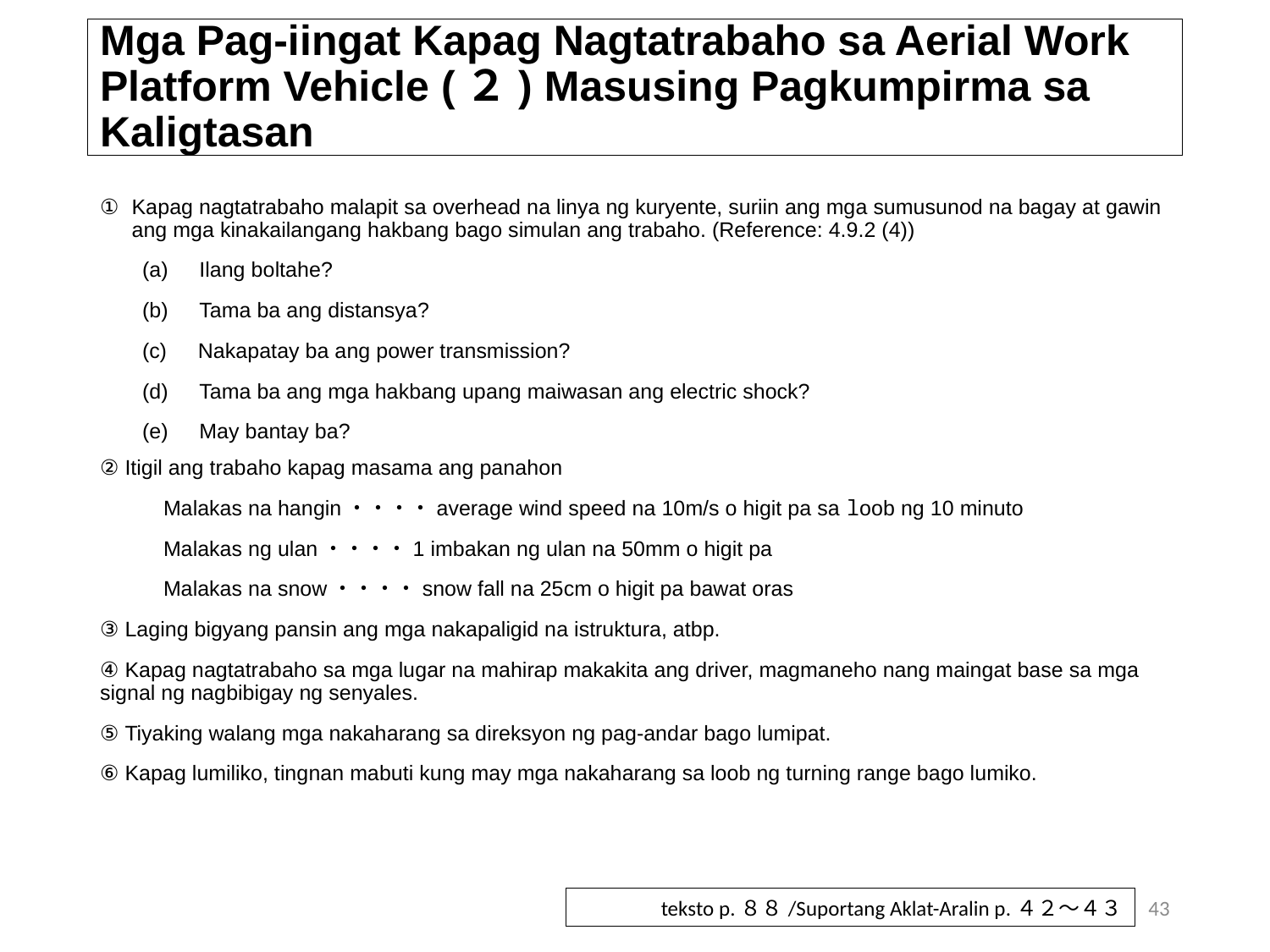

# Mga Pag-iingat Kapag Nagtatrabaho sa Aerial Work Platform Vehicle (２) Masusing Pagkumpirma sa Kaligtasan
Kapag nagtatrabaho malapit sa overhead na linya ng kuryente, suriin ang mga sumusunod na bagay at gawin ang mga kinakailangang hakbang bago simulan ang trabaho. (Reference: 4.9.2 (4))
(a)　Ilang boltahe?
(b)　Tama ba ang distansya?
(c)　Nakapatay ba ang power transmission?
(d)　Tama ba ang mga hakbang upang maiwasan ang electric shock?
(e)　May bantay ba?
② Itigil ang trabaho kapag masama ang panahon
Malakas na hangin・・・・average wind speed na 10m/s o higit pa sa loob ng 10 minuto
Malakas ng ulan・・・・1 imbakan ng ulan na 50mm o higit pa
Malakas na snow・・・・snow fall na 25cm o higit pa bawat oras
③ Laging bigyang pansin ang mga nakapaligid na istruktura, atbp.
④ Kapag nagtatrabaho sa mga lugar na mahirap makakita ang driver, magmaneho nang maingat base sa mga signal ng nagbibigay ng senyales.
⑤ Tiyaking walang mga nakaharang sa direksyon ng pag-andar bago lumipat.
⑥ Kapag lumiliko, tingnan mabuti kung may mga nakaharang sa loob ng turning range bago lumiko.

43
teksto p.８８/Suportang Aklat-Aralin p.４２～４３